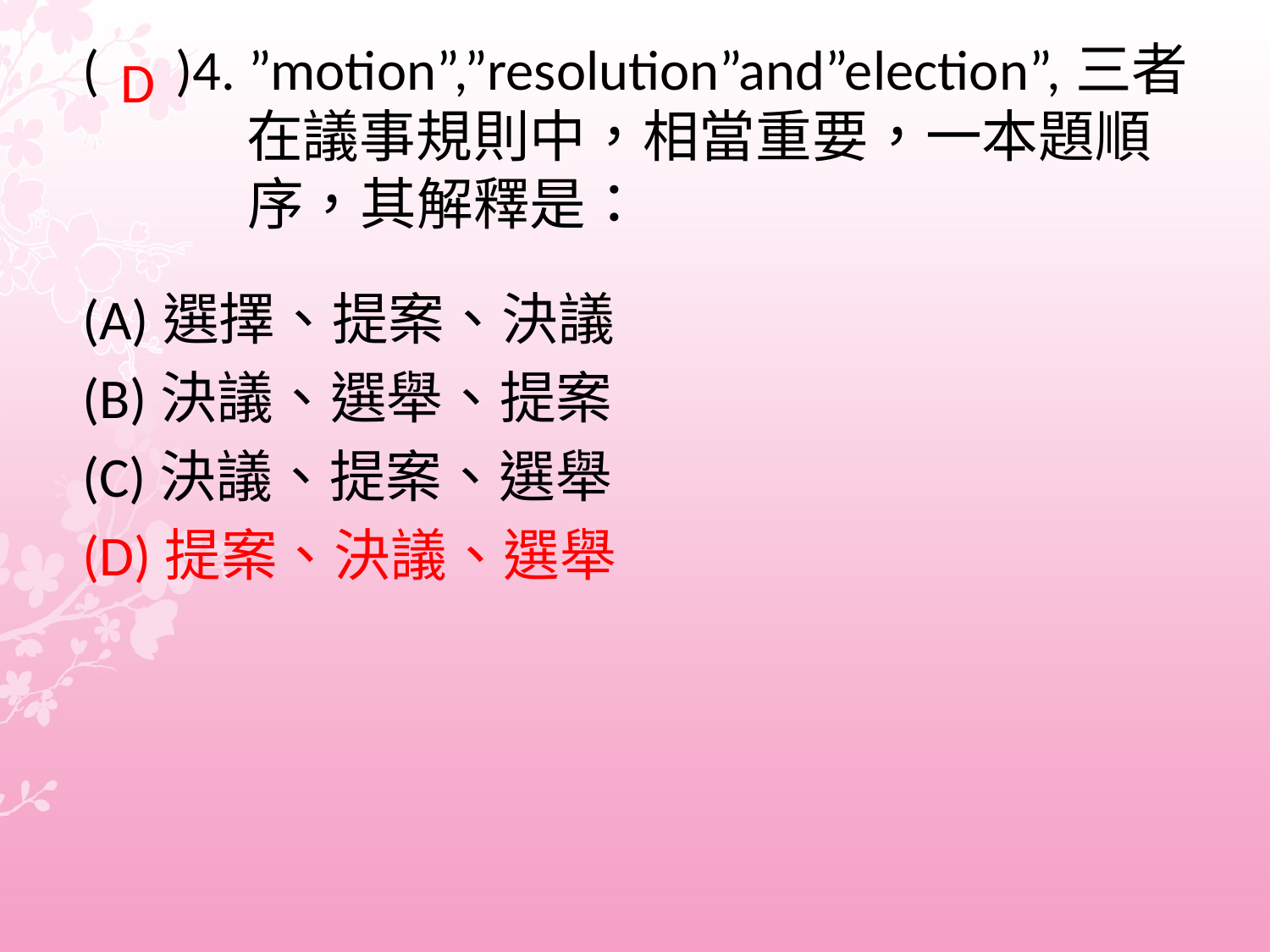

D

(A)選擇、提案、決議
(B)決議、選舉、提案
(C)決議、提案、選舉
(D)提案、決議、選舉

# (      )4. ”motion”,”resolution”and”election”,三者 在議事規則中，相當重要，一本題順 序，其解釋是：